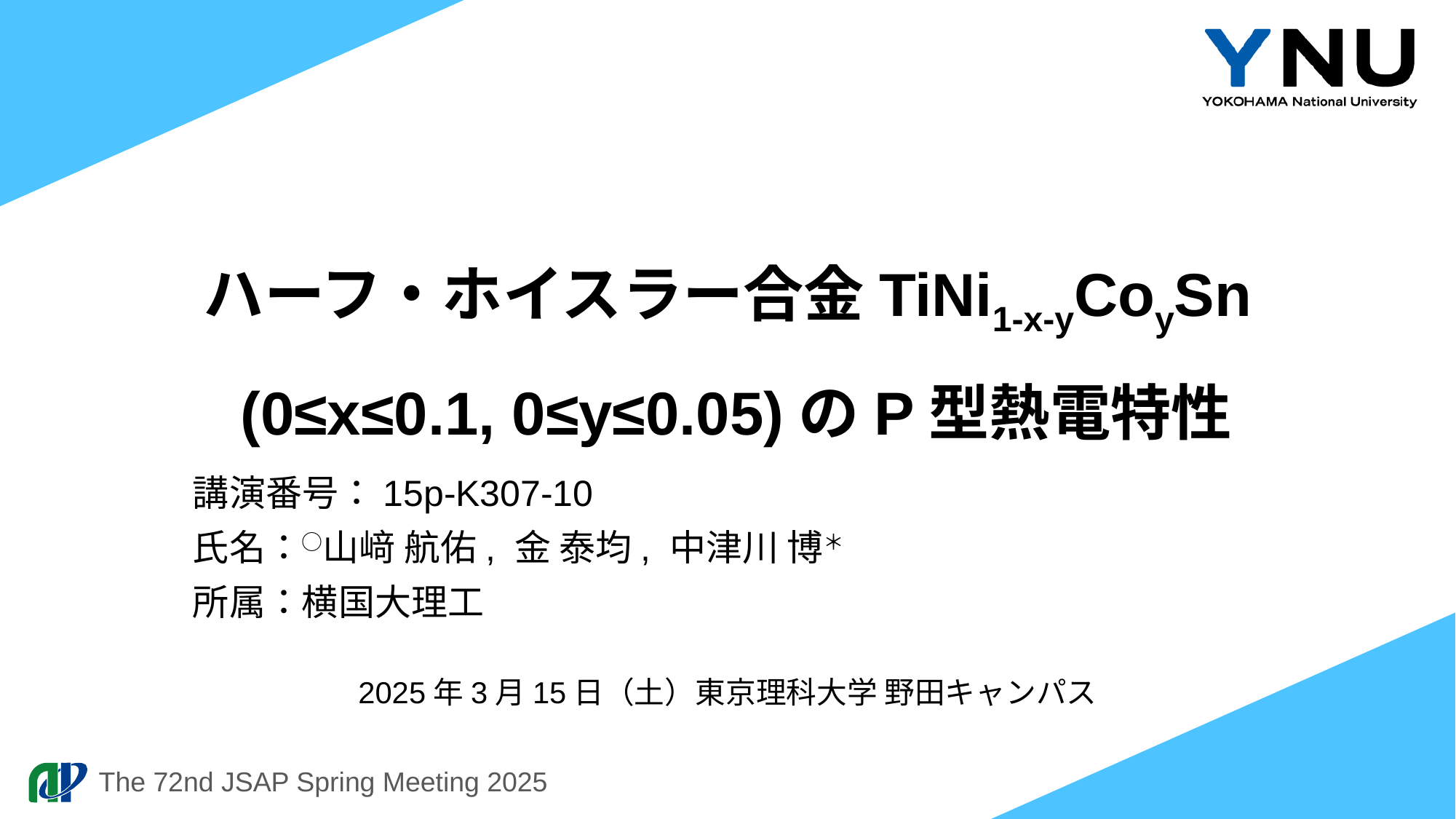

# ハーフ・ホイスラー合金TiNi1-x-yCoySn (0≤x≤0.1, 0≤y≤0.05)のP型熱電特性
講演番号：15p-K307-10
氏名：○山﨑 航佑, 金 泰均, 中津川 博＊
所属：横国大理工

2025年3月15日（土）東京理科大学 野田キャンパス